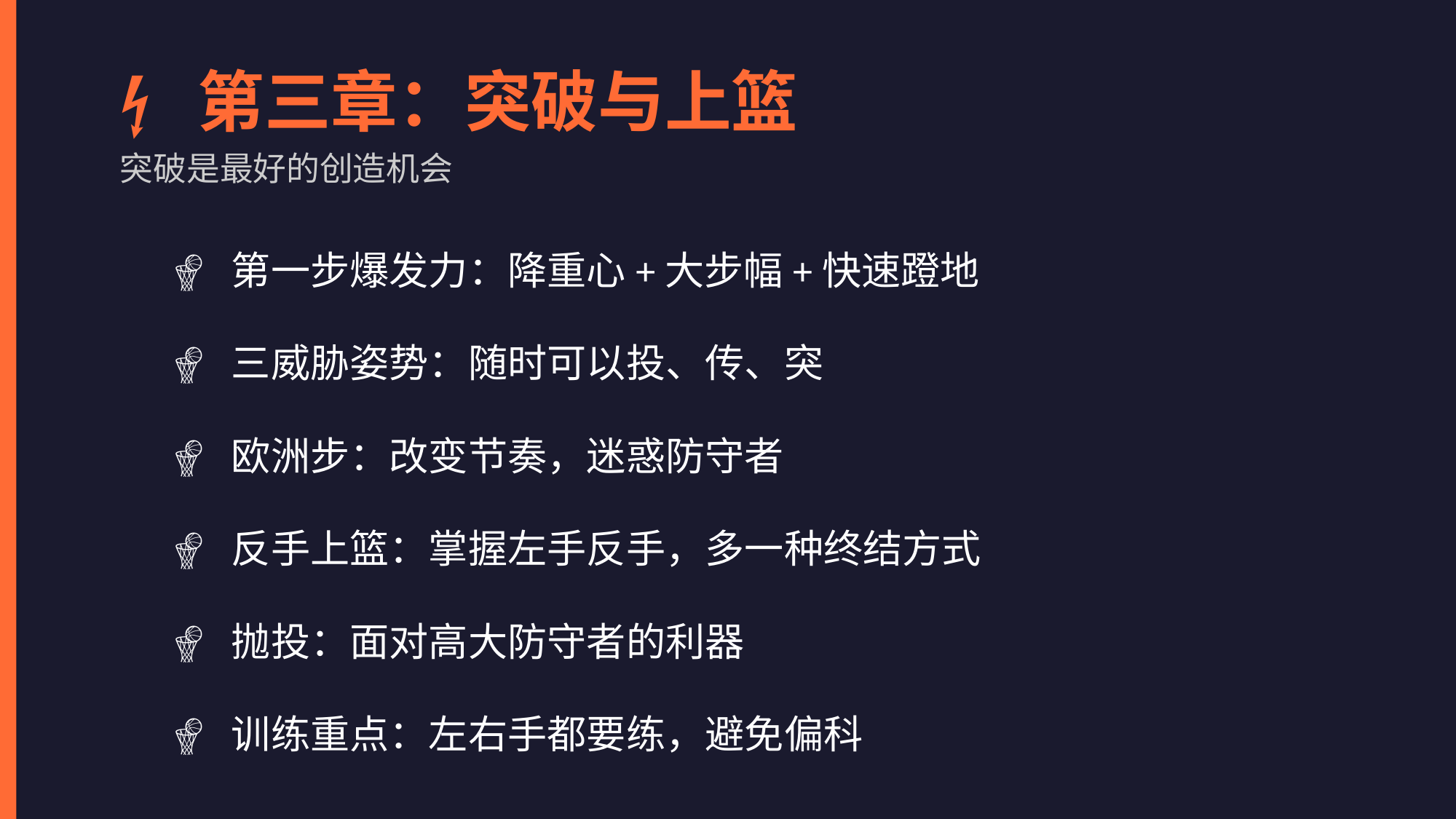

⚡  第三章：突破与上篮
突破是最好的创造机会
🏀  第一步爆发力：降重心+大步幅+快速蹬地
🏀  三威胁姿势：随时可以投、传、突
🏀  欧洲步：改变节奏，迷惑防守者
🏀  反手上篮：掌握左手反手，多一种终结方式
🏀  抛投：面对高大防守者的利器
🏀  训练重点：左右手都要练，避免偏科